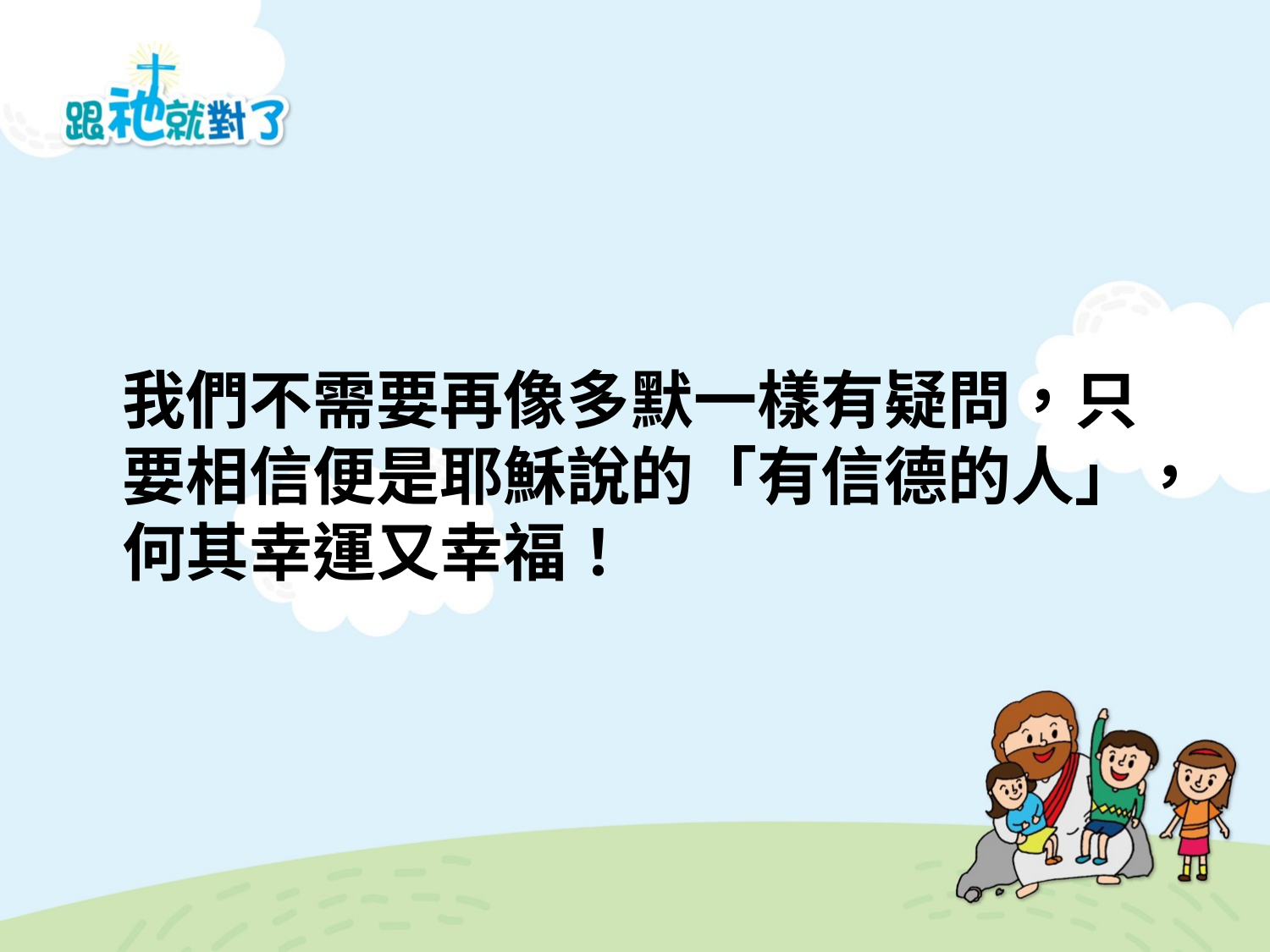

我們不需要再像多默一樣有疑問，只要相信便是耶穌說的「有信德的人」，何其幸運又幸福！